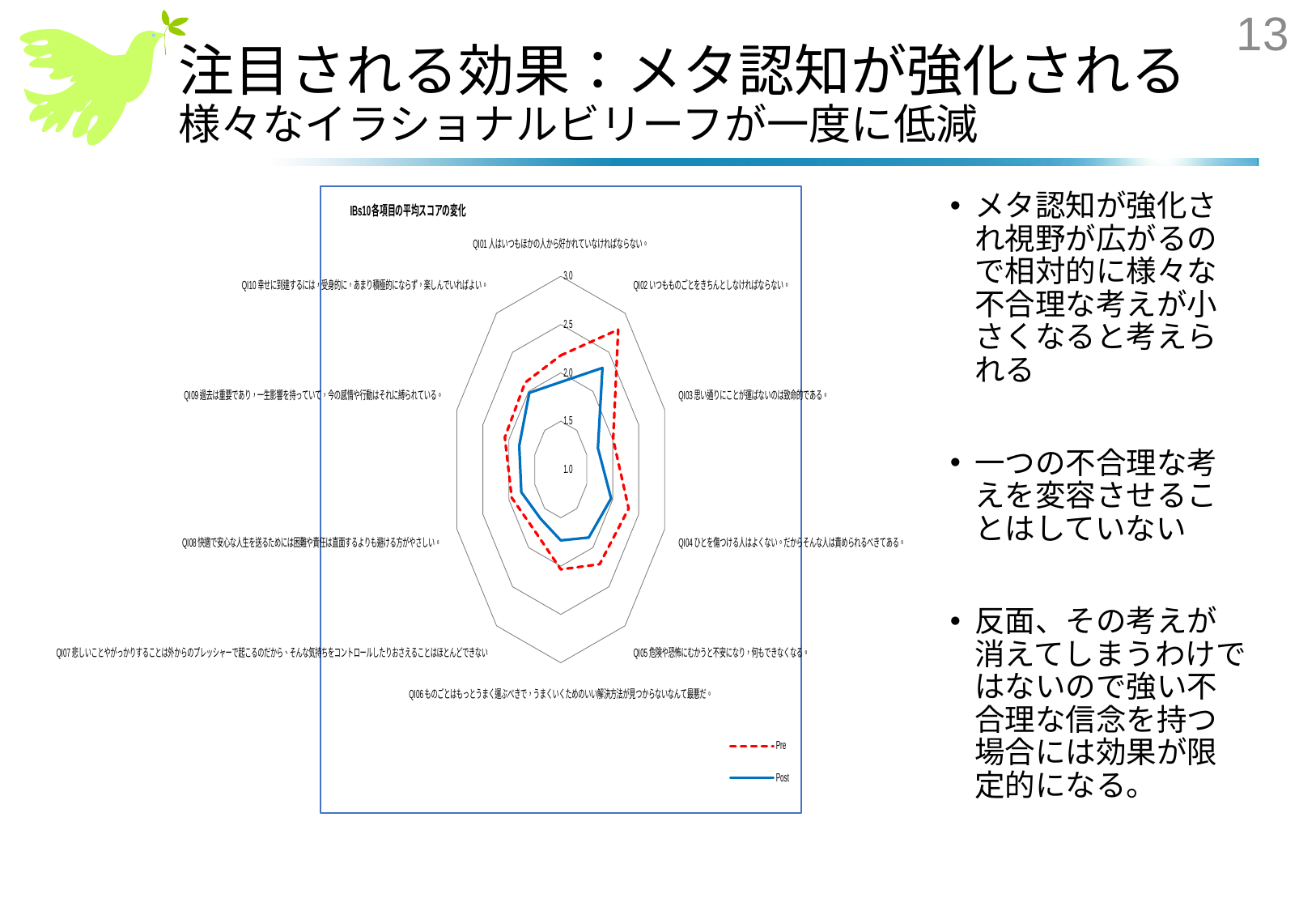

13
# 注目される効果：メタ認知が強化される　 様々なイラショナルビリーフが一度に低減

### Chart: IBs10各項目の平均スコアの変化

| Category | Pre | Post |
|---|---|---|
| QI01人はいつもほかの人から好かれていなければならない。 | 2.1809815950920246 | 1.9049079754601228 |
| QI02いつもものごとをきちんとしなければならない。 | 2.7889908256880735 | 2.2996941896024463 |
| QI03思い通りにことが運ばないのは致命的である。 | 2.0091743119266057 | 1.7155963302752293 |
| QI04ひとを傷つける人はよくない。だからそんな人は責められるべきてある。 | 2.3067484662576687 | 1.969325153374233 |
| QI05危険や恐怖にむかうと不安になり，何もできなくなる。 | 2.2116564417177913 | 1.871165644171779 |
| QI06ものごとはもっとうまく運ぶべきで，うまくいくためのいい解決方法が見つからないなんて最悪だ。 | 2.0340557275541795 | 1.7337461300309598 |
| QI07悲しいことやがっかりすることは外からのプレッシャーで起こるのだから、そんな気持ちをコントロールしたりおさえることはほとんどできない | 1.7951070336391437 | 1.6299694189602447 |
| QI08快適で安心な人生を送るためには困難や責任は直面するよりも避ける方がやさしい。  | 1.9446153846153844 | 1.76 |
| QI09過去は重要であり，一生影響を持っていて，今の感情や行動はそれに縛られている。 | 2.0771604938271606 | 1.7993827160493827 |
| QI10幸せに到達するには，受身的に，あまり積極的にならず，楽しんでいればよい。 | 2.111801242236025 | 1.9813664596273293 |
メタ認知が強化され視野が広がるので相対的に様々な不合理な考えが小さくなると考えられる

一つの不合理な考えを変容させることはしていない

反面、その考えが消えてしまうわけではないので強い不合理な信念を持つ場合には効果が限定的になる。